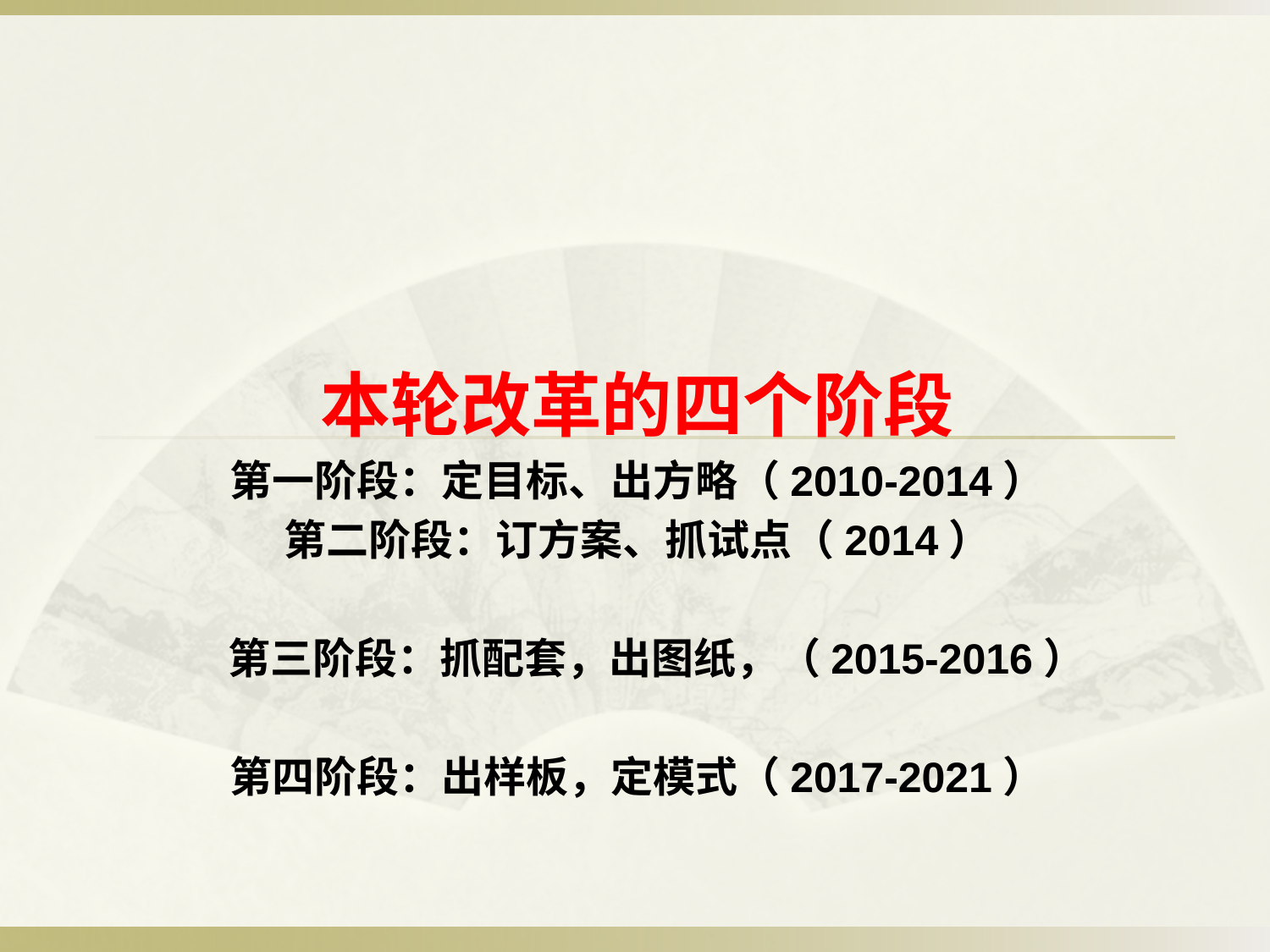

本轮改革的四个阶段
第一阶段：定目标、出方略（2010-2014）
第二阶段：订方案、抓试点（2014）

   第三阶段：抓配套，出图纸，（2015-2016）

第四阶段：出样板，定模式（2017-2021）

#